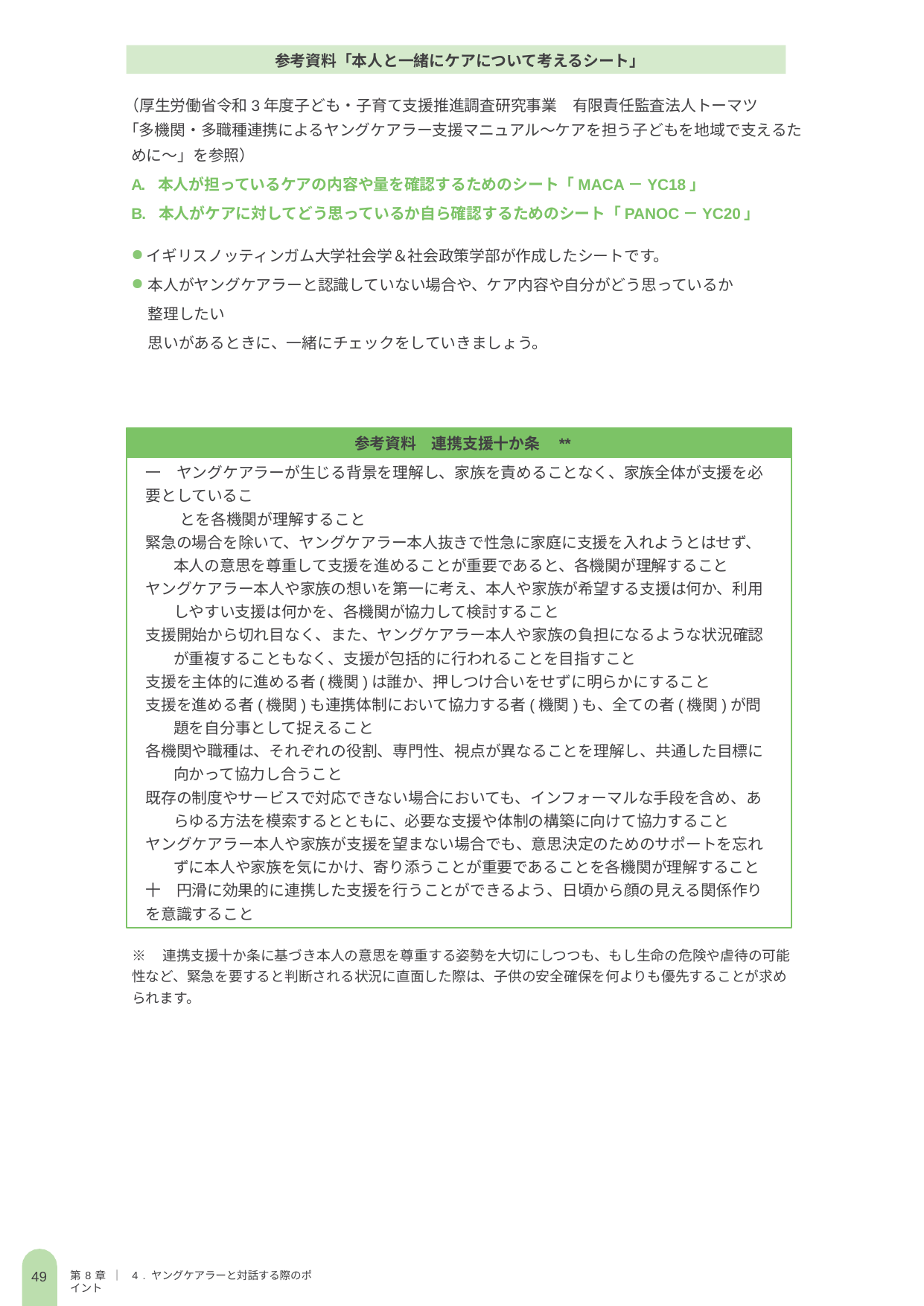

参考資料「本人と一緒にケアについて考えるシート」
（厚生労働省令和3年度子ども・子育て支援推進調査研究事業　有限責任監査法人トーマツ
「多機関・多職種連携によるヤングケアラー支援マニュアル～ケアを担う子どもを地域で支えるために～」を参照）
本人が担っているケアの内容や量を確認するためのシート「MACA－YC18」
本人がケアに対してどう思っているか自ら確認するためのシート「PANOC－YC20」

イギリスノッティンガム大学社会学＆社会政策学部が作成したシートです。
本人がヤングケアラーと認識していない場合や、ケア内容や自分がどう思っているか整理したい
思いがあるときに、一緒にチェックをしていきましょう。
参考資料　連携支援十か条　**

一　ヤングケアラーが生じる背景を理解し、家族を責めることなく、家族全体が支援を必要としているこ
　　 とを各機関が理解すること
緊急の場合を除いて、ヤングケアラー本人抜きで性急に家庭に支援を入れようとはせず、本人の意思を尊重して支援を進めることが重要であると、各機関が理解すること
ヤングケアラー本人や家族の想いを第一に考え、本人や家族が希望する支援は何か、利用しやすい支援は何かを、各機関が協力して検討すること
支援開始から切れ目なく、また、ヤングケアラー本人や家族の負担になるような状況確認が重複することもなく、支援が包括的に行われることを目指すこと
支援を主体的に進める者(機関)は誰か、押しつけ合いをせずに明らかにすること
支援を進める者(機関)も連携体制において協力する者(機関)も、全ての者(機関)が問題を自分事として捉えること
各機関や職種は、それぞれの役割、専門性、視点が異なることを理解し、共通した目標に向かって協力し合うこと
既存の制度やサービスで対応できない場合においても、インフォーマルな手段を含め、あらゆる方法を模索するとともに、必要な支援や体制の構築に向けて協力すること
ヤングケアラー本人や家族が支援を望まない場合でも、意思決定のためのサポートを忘れずに本人や家族を気にかけ、寄り添うことが重要であることを各機関が理解すること
十　円滑に効果的に連携した支援を行うことができるよう、日頃から顔の見える関係作りを意識すること

※　連携支援十か条に基づき本人の意思を尊重する姿勢を大切にしつつも、もし生命の危険や虐待の可能性など、緊急を要すると判断される状況に直面した際は、子供の安全確保を何よりも優先することが求められます。

49
第8章 ｜ 4. ヤングケアラーと対話する際のポイント